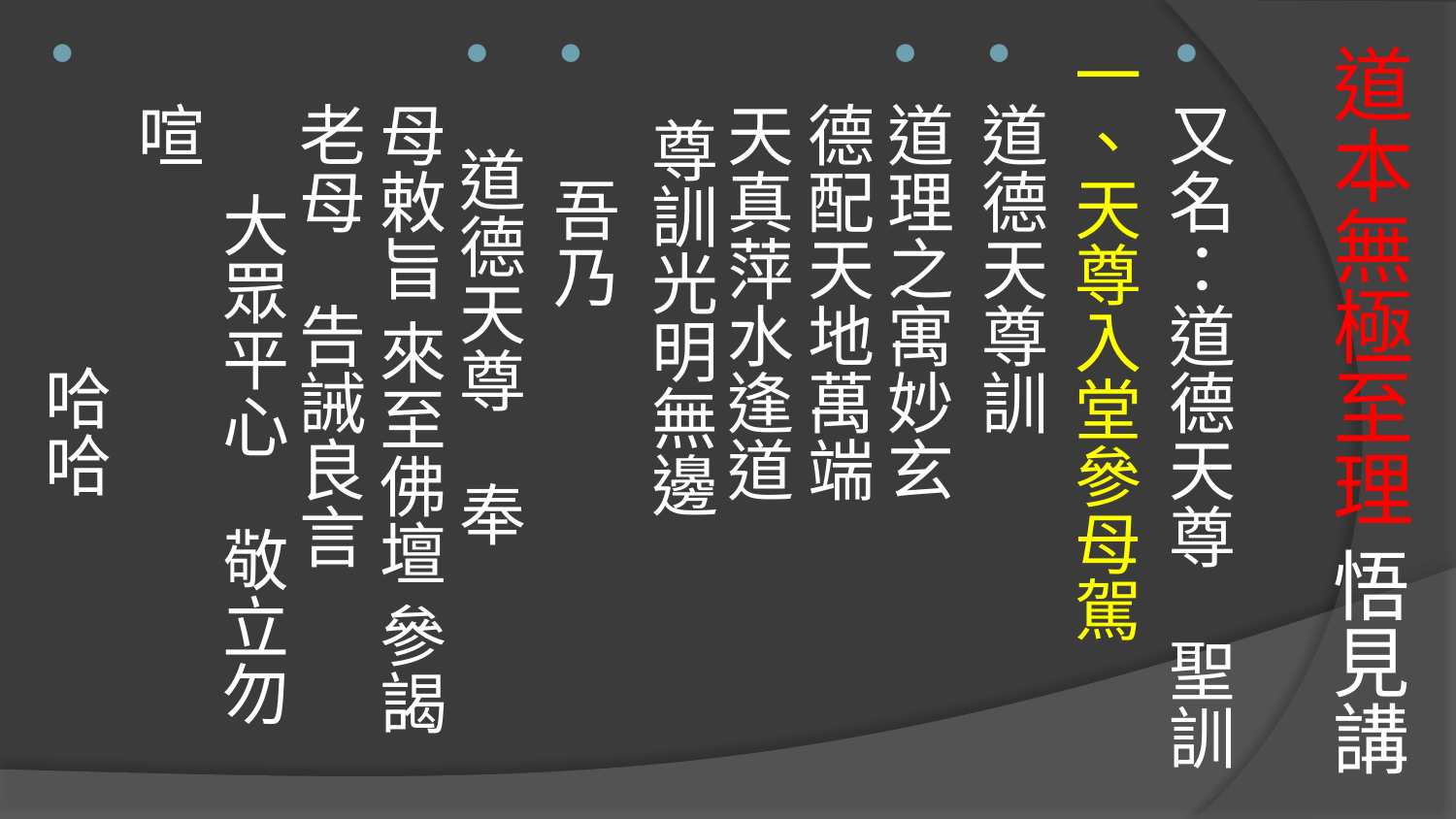

又名：道德天尊　聖訓
一、天尊入堂參母駕
道德天尊訓
道理之寓妙玄　             德配天地萬端
天真萍水逢道　                尊訓光明無邊
    吾乃
  道德天尊　奉
母敕旨 來至佛壇 參謁
老母　告誡良言　                大眾平心　敬立勿喧
           　 哈哈
# 道本無極至理 悟見講